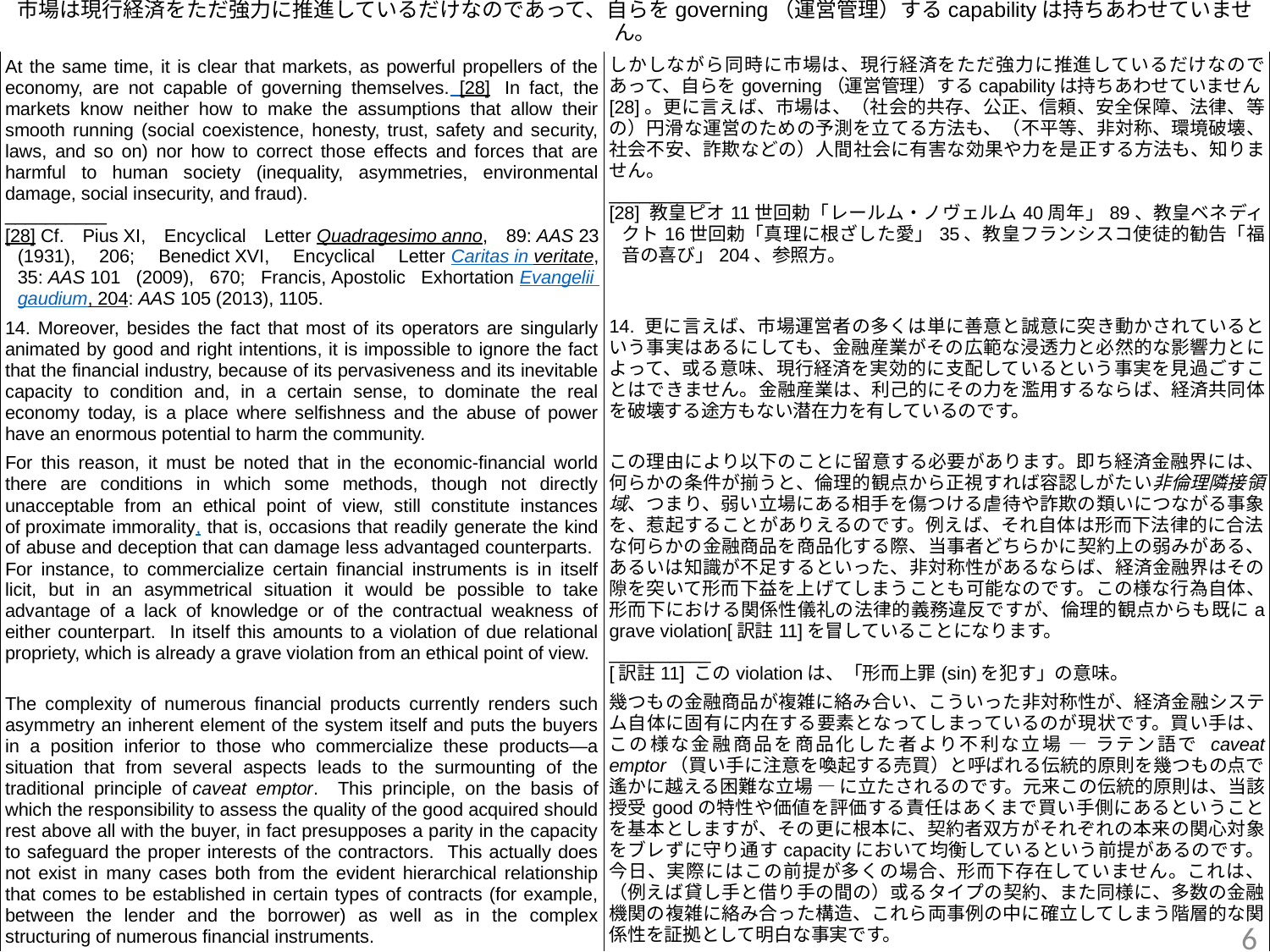

# 市場は現行経済をただ強力に推進しているだけなのであって、自らをgoverning（運営管理）するcapabilityは持ちあわせていません。
| At the same time, it is clear that markets, as powerful propellers of the economy, are not capable of governing themselves. [28]  In fact, the markets know neither how to make the assumptions that allow their smooth running (social coexistence, honesty, trust, safety and security, laws, and so on) nor how to correct those effects and forces that are harmful to human society (inequality, asymmetries, environmental damage, social insecurity, and fraud).  \_\_\_\_\_\_\_\_\_\_ [28] Cf. Pius XI, Encyclical Letter Quadragesimo anno, 89: AAS 23 (1931), 206; Benedict XVI, Encyclical Letter Caritas in veritate, 35: AAS 101 (2009), 670; Francis, Apostolic Exhortation Evangelii gaudium, 204: AAS 105 (2013), 1105. | しかしながら同時に市場は、現行経済をただ強力に推進しているだけなのであって、自らをgoverning（運営管理）するcapabilityは持ちあわせていません[28]。更に言えば、市場は、（社会的共存、公正、信頼、安全保障、法律、等の）円滑な運営のための予測を立てる方法も、（不平等、非対称、環境破壊、社会不安、詐欺などの）人間社会に有害な効果や力を是正する方法も、知りません。 \_\_\_\_\_\_\_\_\_\_ [28] 教皇ピオ11世回勅「レールム・ノヴェルム40周年」89、教皇ベネディクト16世回勅「真理に根ざした愛」35、教皇フランシスコ使徒的勧告「福音の喜び」204、参照方。 |
| --- | --- |
| 14. Moreover, besides the fact that most of its operators are singularly animated by good and right intentions, it is impossible to ignore the fact that the financial industry, because of its pervasiveness and its inevitable capacity to condition and, in a certain sense, to dominate the real economy today, is a place where selfishness and the abuse of power have an enormous potential to harm the community. | 14. 更に言えば、市場運営者の多くは単に善意と誠意に突き動かされているという事実はあるにしても、金融産業がその広範な浸透力と必然的な影響力とによって、或る意味、現行経済を実効的に支配しているという事実を見過ごすことはできません。金融産業は、利己的にその力を濫用するならば、経済共同体を破壊する途方もない潜在力を有しているのです。 |
| For this reason, it must be noted that in the economic-financial world there are conditions in which some methods, though not directly unacceptable from an ethical point of view, still constitute instances of proximate immorality, that is, occasions that readily generate the kind of abuse and deception that can damage less advantaged counterparts. For instance, to commercialize certain financial instruments is in itself licit, but in an asymmetrical situation it would be possible to take advantage of a lack of knowledge or of the contractual weakness of either counterpart. In itself this amounts to a violation of due relational propriety, which is already a grave violation from an ethical point of view. | この理由により以下のことに留意する必要があります。即ち経済金融界には、何らかの条件が揃うと、倫理的観点から正視すれば容認しがたい非倫理隣接領域、つまり、弱い立場にある相手を傷つける虐待や詐欺の類いにつながる事象を、惹起することがありえるのです。例えば、それ自体は形而下法律的に合法な何らかの金融商品を商品化する際、当事者どちらかに契約上の弱みがある、あるいは知識が不足するといった、非対称性があるならば、経済金融界はその隙を突いて形而下益を上げてしまうことも可能なのです。この様な行為自体、形而下における関係性儀礼の法律的義務違反ですが、倫理的観点からも既にa grave violation[訳註11]を冒していることになります。 \_\_\_\_\_\_\_\_\_\_ [訳註11] このviolationは、「形而上罪(sin)を犯す」の意味。 |
| The complexity of numerous financial products currently renders such asymmetry an inherent element of the system itself and puts the buyers in a position inferior to those who commercialize these products—a situation that from several aspects leads to the surmounting of the traditional principle of caveat emptor. This principle, on the basis of which the responsibility to assess the quality of the good acquired should rest above all with the buyer, in fact presupposes a parity in the capacity to safeguard the proper interests of the contractors. This actually does not exist in many cases both from the evident hierarchical relationship that comes to be established in certain types of contracts (for example, between the lender and the borrower) as well as in the complex structuring of numerous financial instruments. | 幾つもの金融商品が複雑に絡み合い、こういった非対称性が、経済金融システム自体に固有に内在する要素となってしまっているのが現状です。買い手は、この様な金融商品を商品化した者より不利な立場 ― ラテン語で caveat emptor（買い手に注意を喚起する売買）と呼ばれる伝統的原則を幾つもの点で遙かに越える困難な立場 ― に立たされるのです。元来この伝統的原則は、当該授受goodの特性や価値を評価する責任はあくまで買い手側にあるということを基本としますが、その更に根本に、契約者双方がそれぞれの本来の関心対象をブレずに守り通すcapacityにおいて均衡しているという前提があるのです。今日、実際にはこの前提が多くの場合、形而下存在していません。これは、（例えば貸し手と借り手の間の）或るタイプの契約、また同様に、多数の金融機関の複雑に絡み合った構造、これら両事例の中に確立してしまう階層的な関係性を証拠として明白な事実です。 |
6